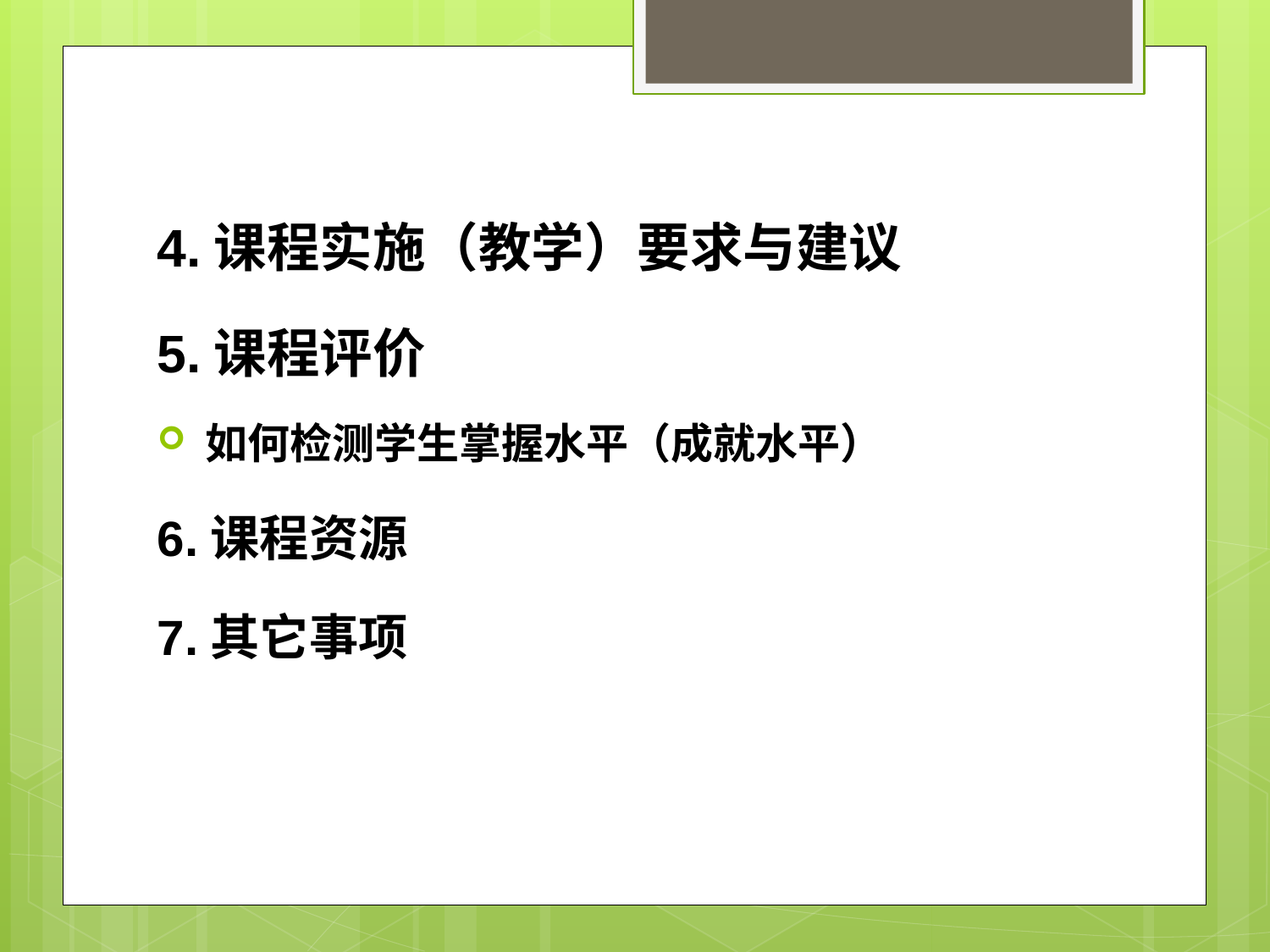

4.课程实施（教学）要求与建议
5.课程评价
如何检测学生掌握水平（成就水平）
6.课程资源
7.其它事项